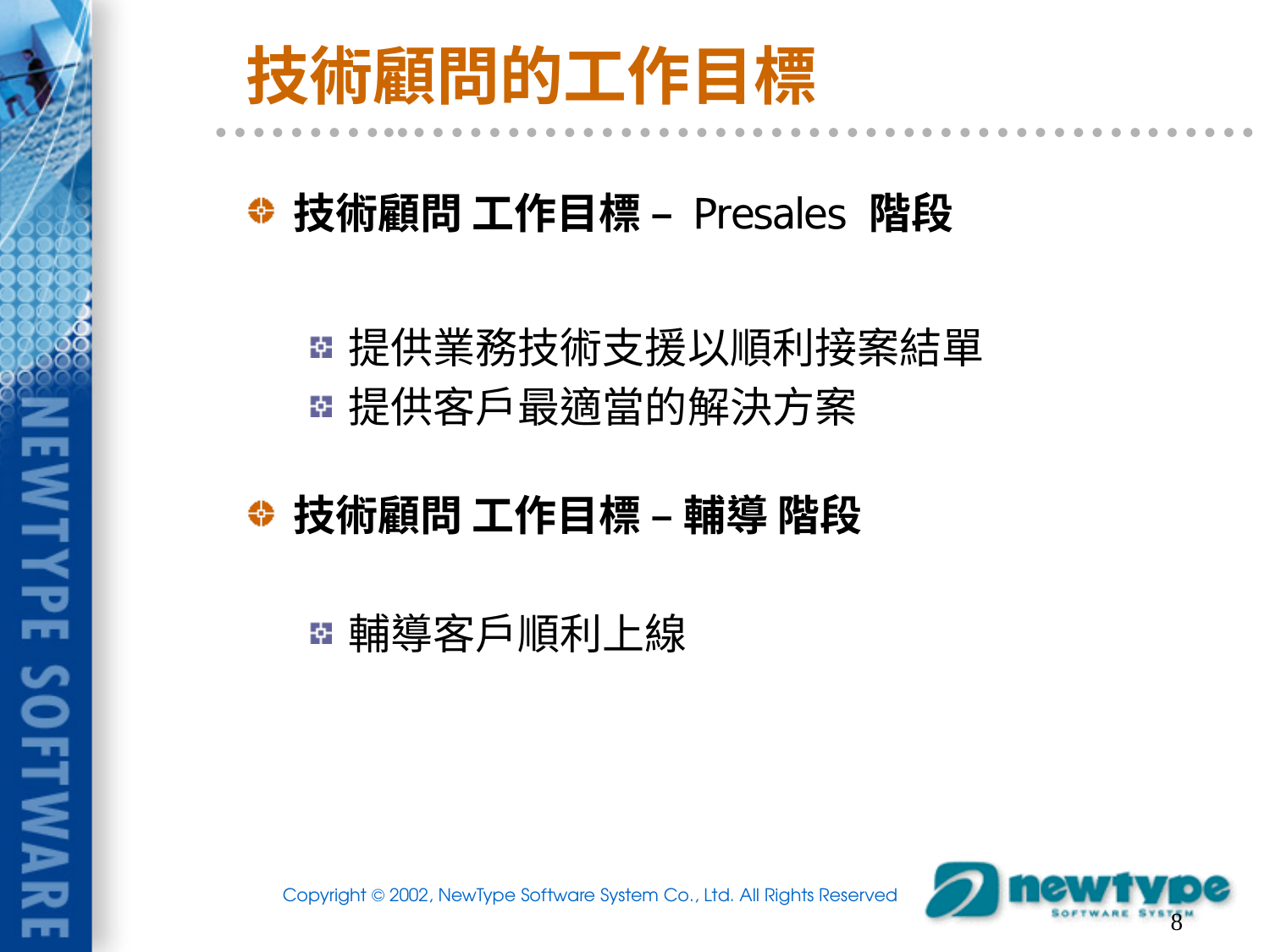

# 技術顧問的工作目標
技術顧問 工作目標 – Presales 階段

提供業務技術支援以順利接案結單
提供客戶最適當的解決方案

技術顧問 工作目標 – 輔導 階段

輔導客戶順利上線
8